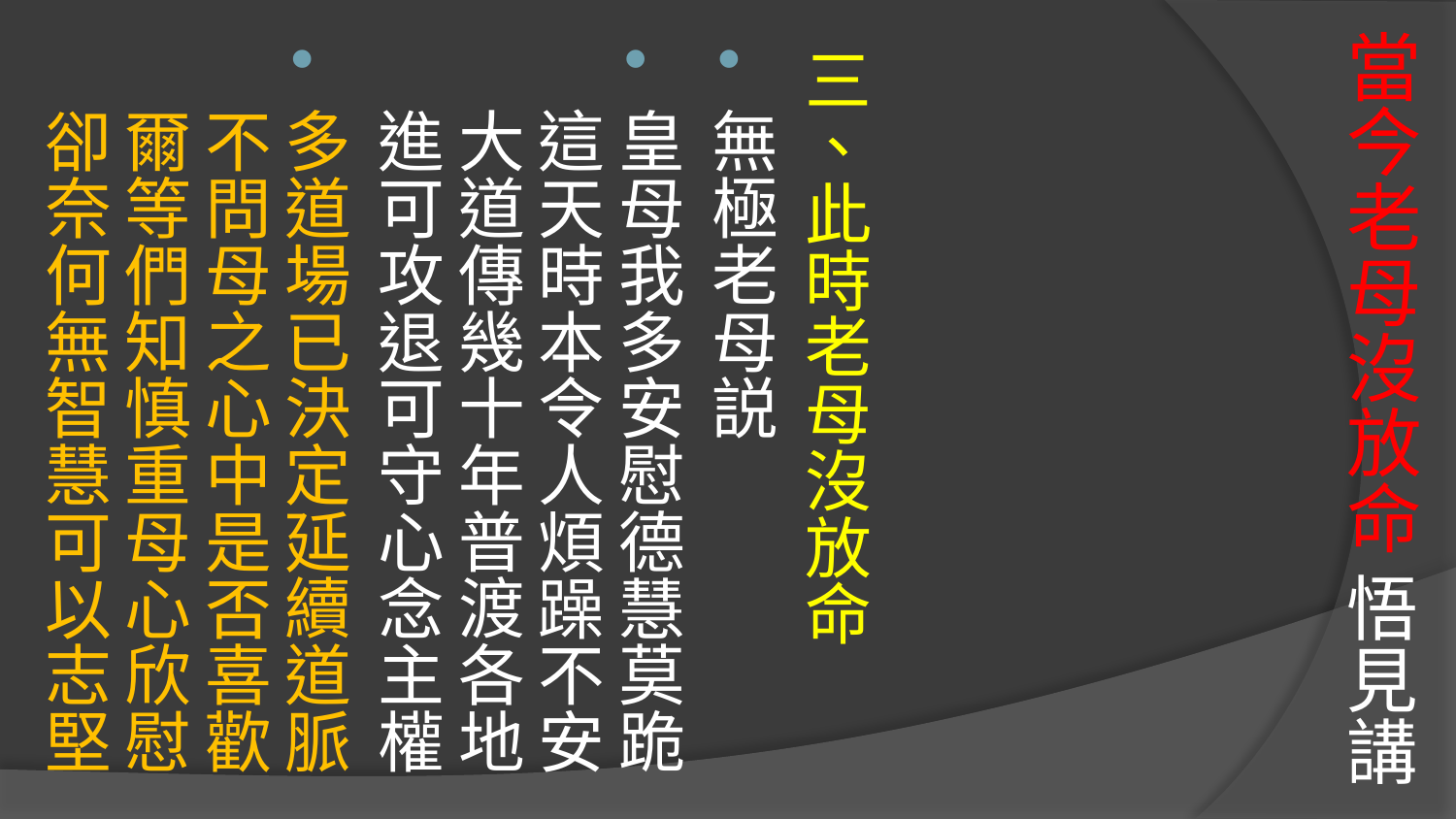

# 當今老母沒放命 悟見講
三、此時老母沒放命
無極老母説
皇母我多安慰德慧莫跪
這天時本令人煩躁不安
大道傳幾十年普渡各地
進可攻退可守心念主權
多道場已決定延續道脈
不問母之心中是否喜歡
爾等們知慎重母心欣慰
卻奈何無智慧可以志堅